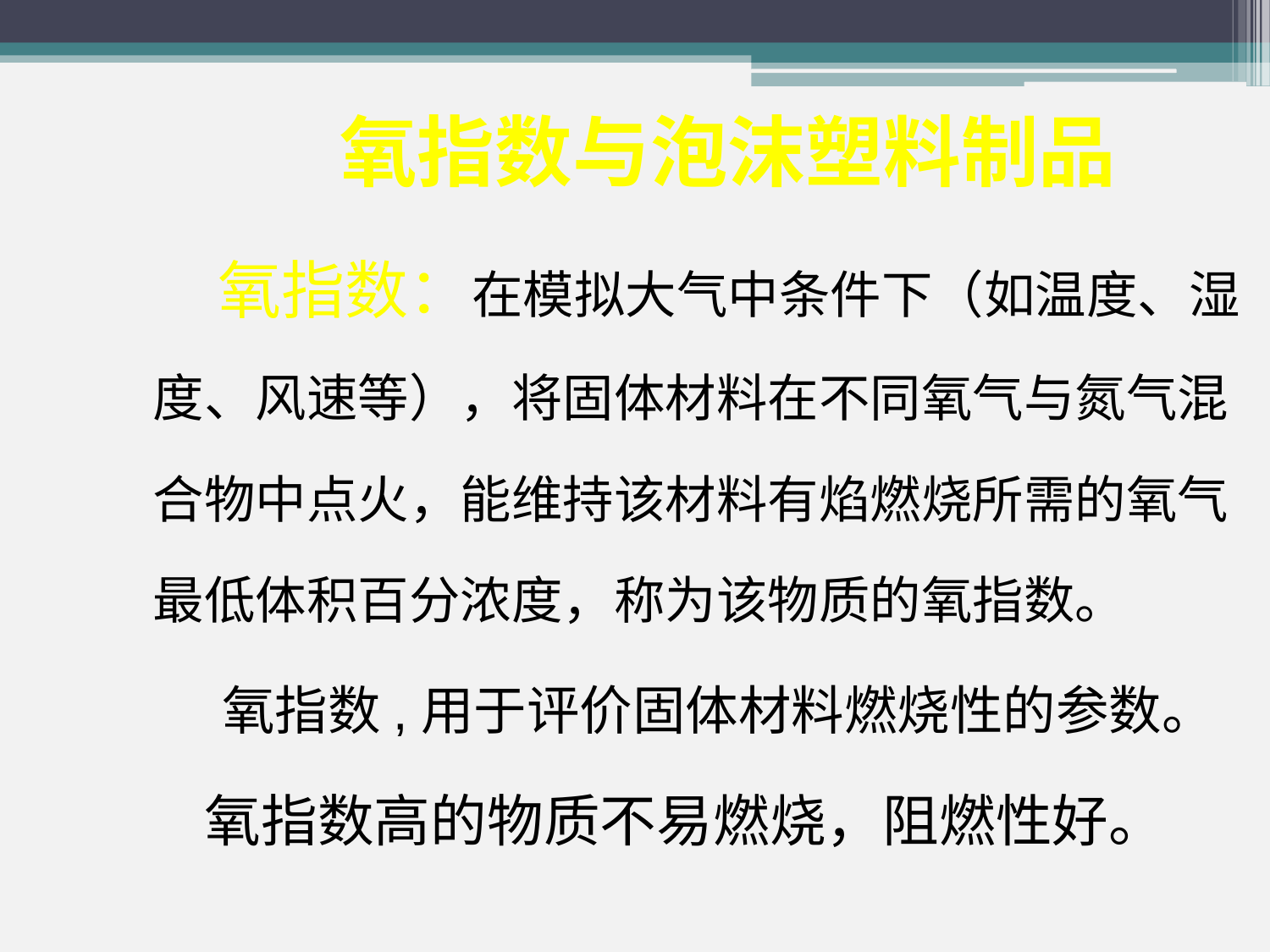

氧指数与泡沫塑料制品
    氧指数：在模拟大气中条件下（如温度、湿度、风速等），将固体材料在不同氧气与氮气混合物中点火，能维持该材料有焰燃烧所需的氧气最低体积百分浓度，称为该物质的氧指数。
　 氧指数,用于评价固体材料燃烧性的参数。
   氧指数高的物质不易燃烧，阻燃性好。